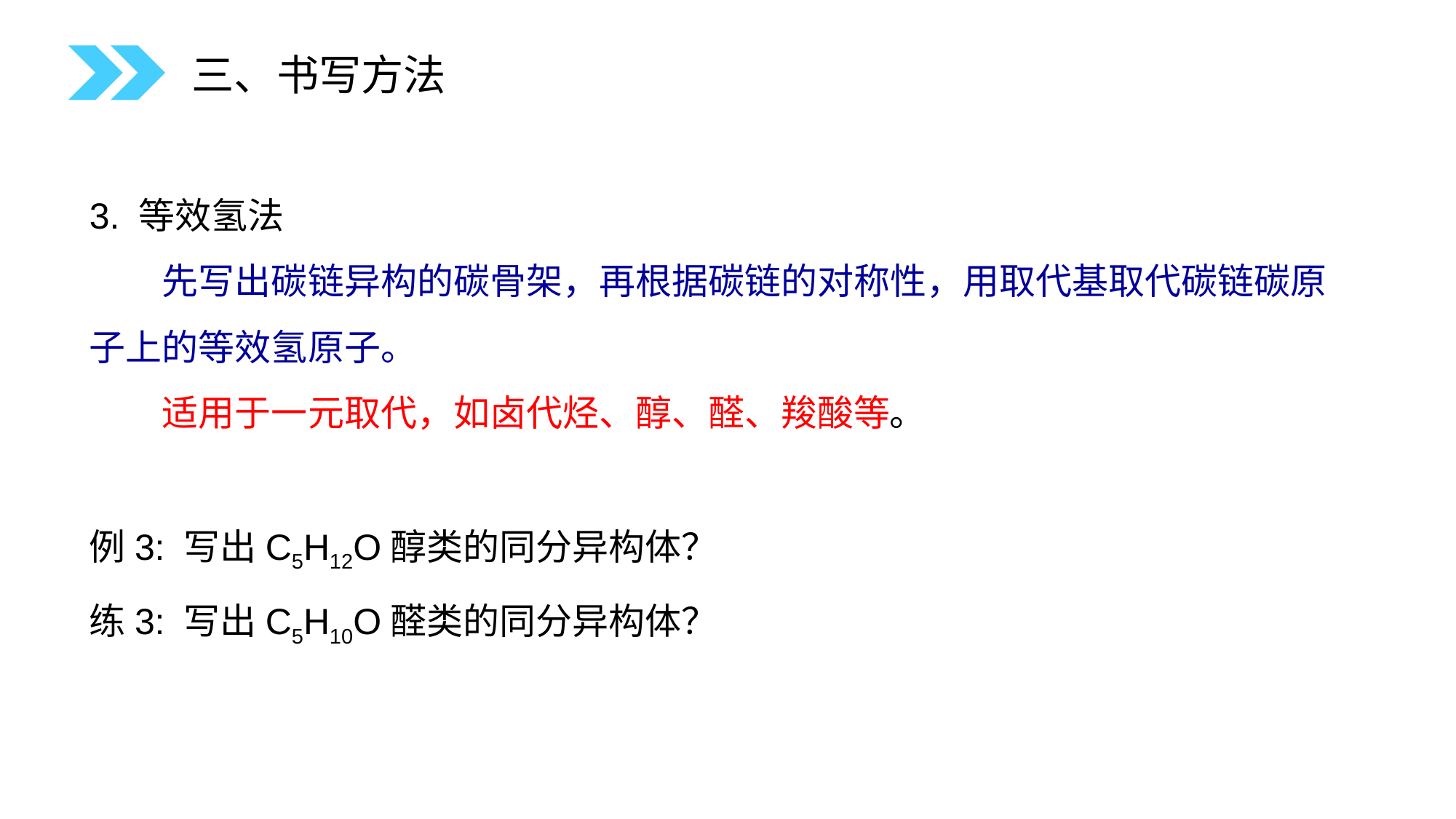

三、书写方法
3. 等效氢法
　　先写出碳链异构的碳骨架，再根据碳链的对称性，用取代基取代碳链碳原子上的等效氢原子。
　　适用于一元取代，如卤代烃、醇、醛、羧酸等。

例3: 写出C5H12O醇类的同分异构体？
练3: 写出C5H10O醛类的同分异构体？